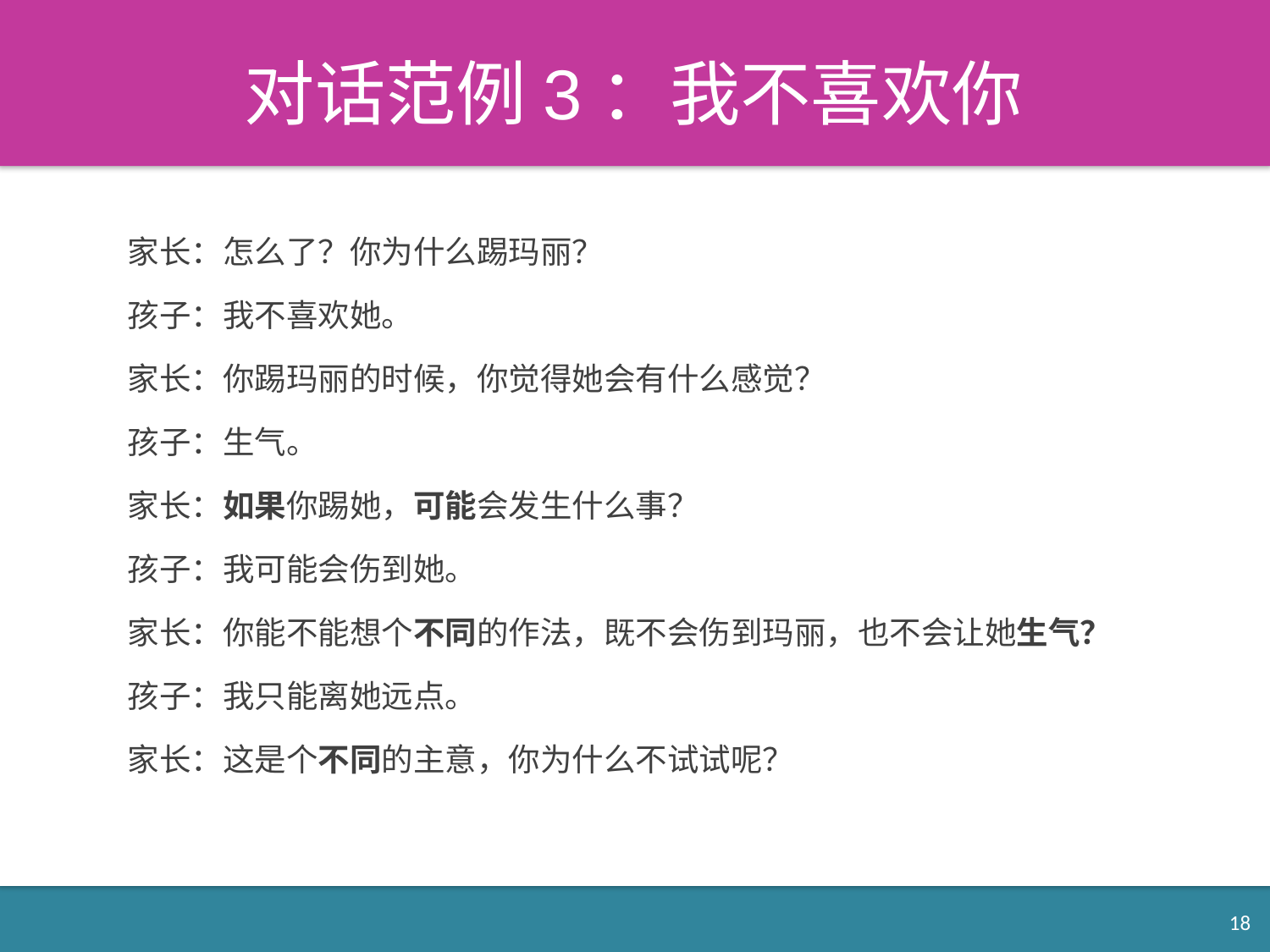

# 对话范例3：我不喜欢你
家长：怎么了？你为什么踢玛丽？
孩子：我不喜欢她。
家长：你踢玛丽的时候，你觉得她会有什么感觉？
孩子：生气。
家长：如果你踢她，可能会发生什么事？
孩子：我可能会伤到她。
家长：你能不能想个不同的作法，既不会伤到玛丽，也不会让她生气？
孩子：我只能离她远点。
家长：这是个不同的主意，你为什么不试试呢？